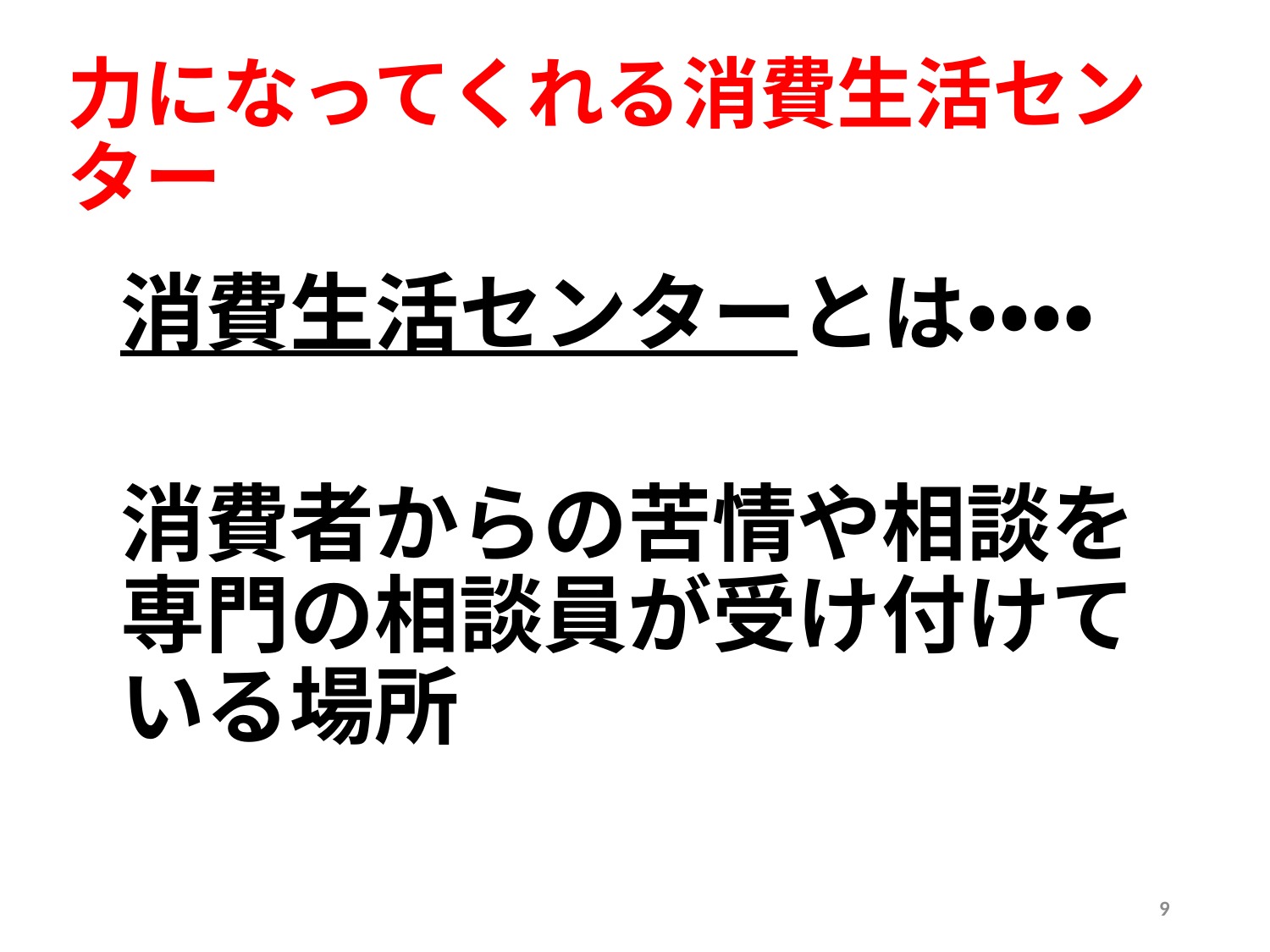

# 力になってくれる消費生活センター
消費生活センターとは・・・・

消費者からの苦情や相談を専門の相談員が受け付けている場所

9